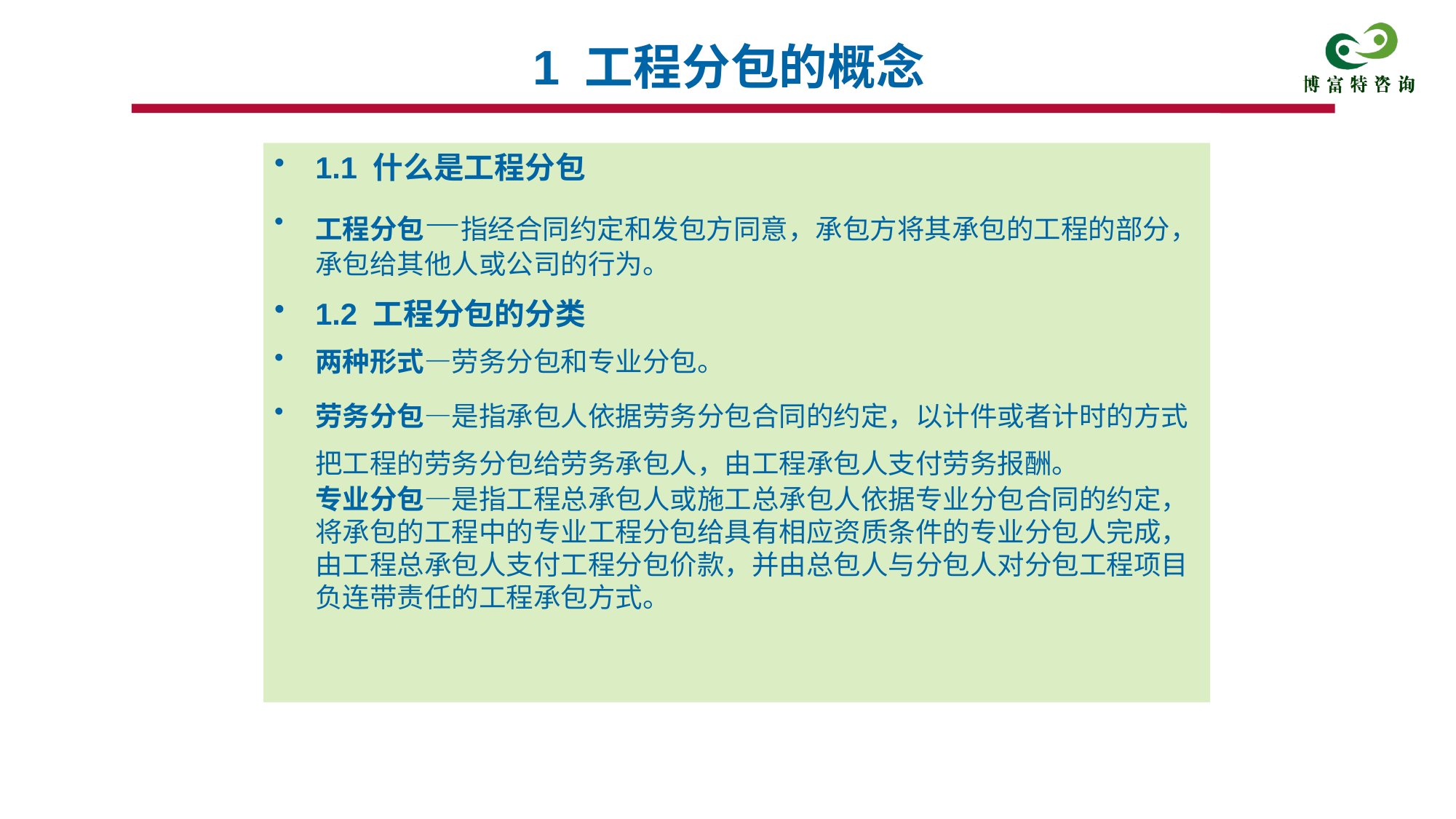

# 1 工程分包的概念
1.1 什么是工程分包
工程分包—指经合同约定和发包方同意，承包方将其承包的工程的部分，承包给其他人或公司的行为。
1.2 工程分包的分类
两种形式—劳务分包和专业分包。
劳务分包—是指承包人依据劳务分包合同的约定，以计件或者计时的方式把工程的劳务分包给劳务承包人，由工程承包人支付劳务报酬。
专业分包—是指工程总承包人或施工总承包人依据专业分包合同的约定，将承包的工程中的专业工程分包给具有相应资质条件的专业分包人完成，由工程总承包人支付工程分包价款，并由总包人与分包人对分包工程项目负连带责任的工程承包方式。